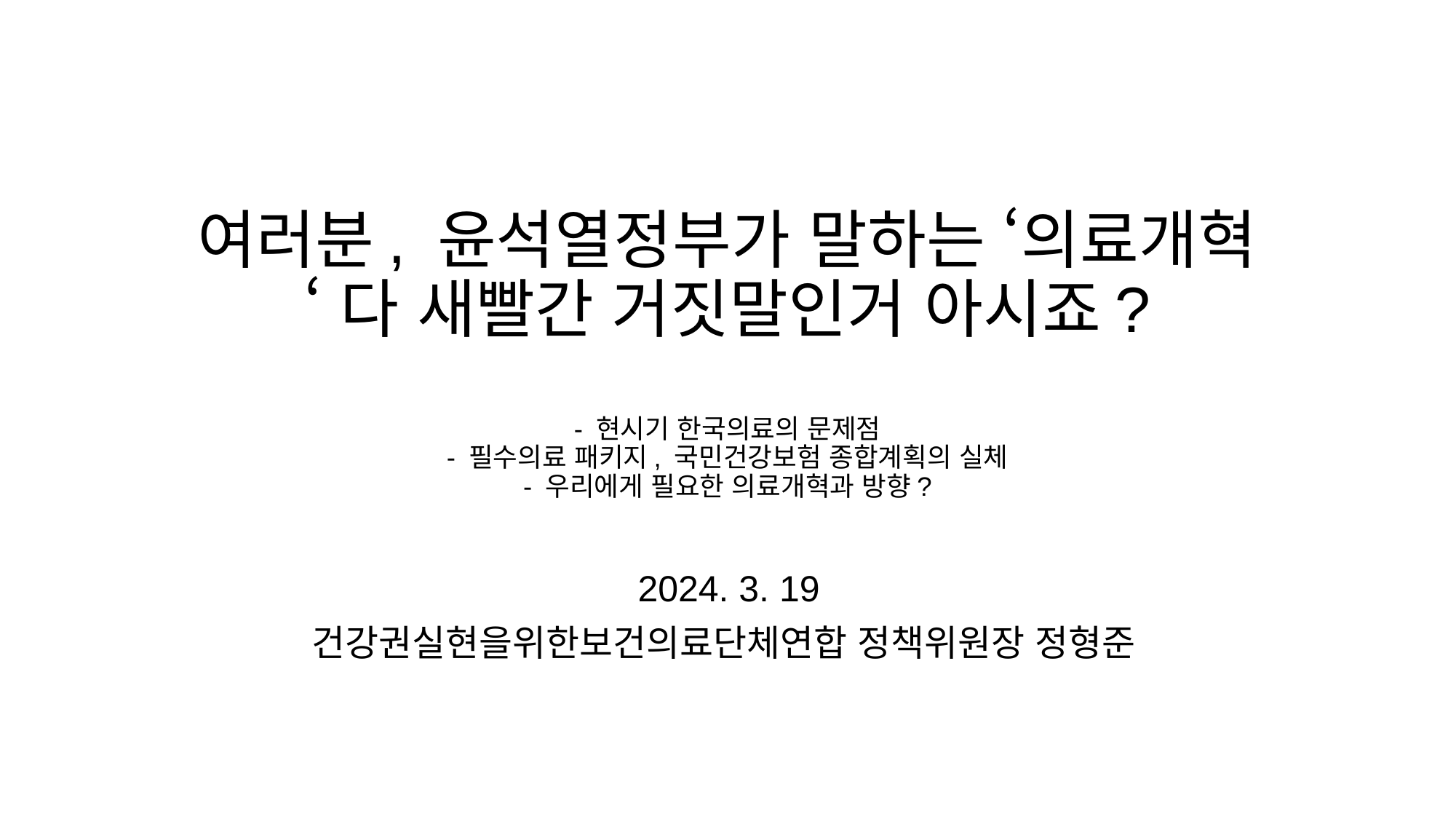

# 여러분, 윤석열정부가 말하는 ‘의료개혁‘ 다 새빨간 거짓말인거 아시죠? - 현시기 한국의료의 문제점 - 필수의료 패키지, 국민건강보험 종합계획의 실체 - 우리에게 필요한 의료개혁과 방향?
2024. 3. 19
건강권실현을위한보건의료단체연합 정책위원장 정형준